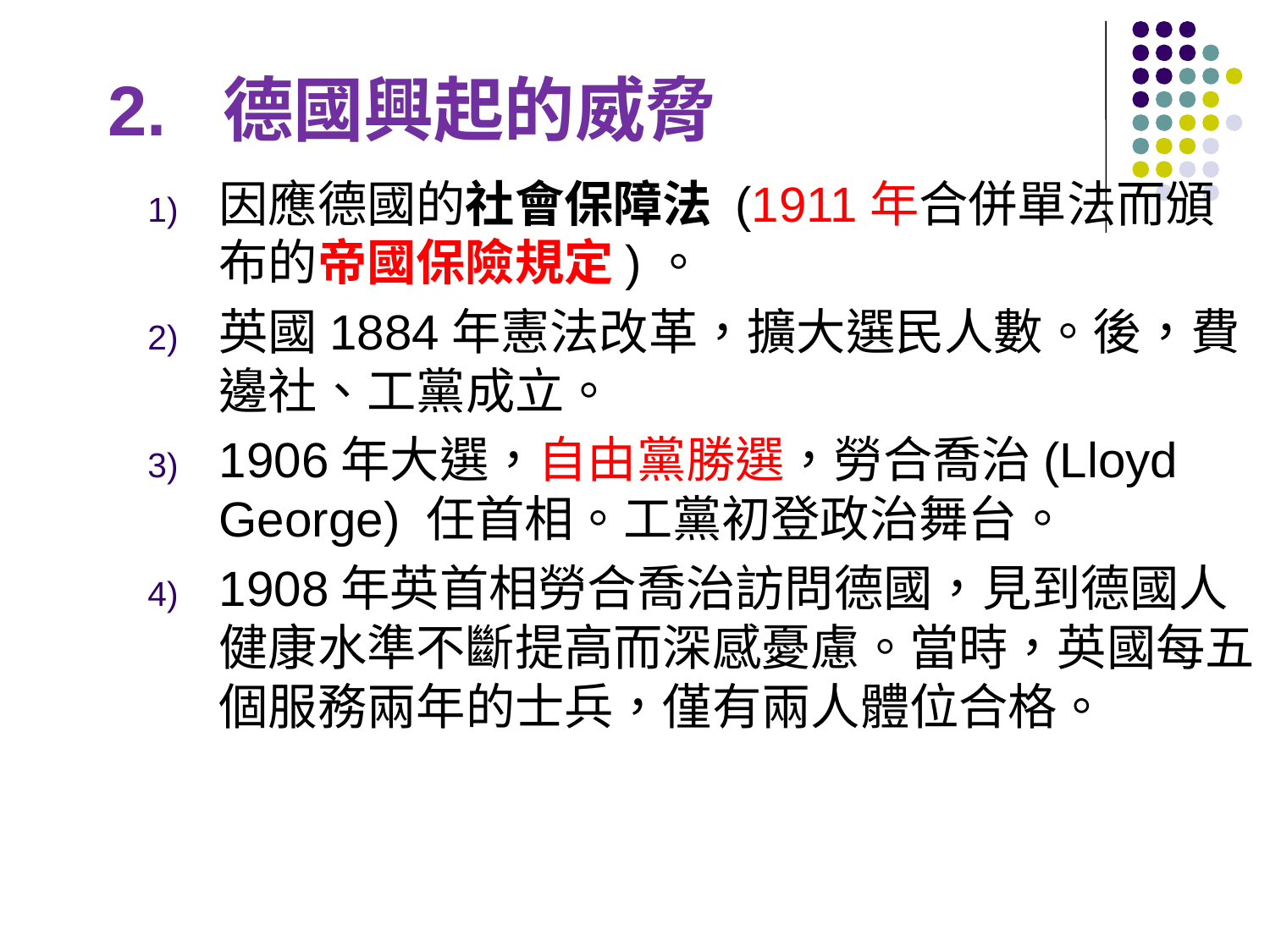

2.  德國興起的威脅
因應德國的社會保障法 (1911年合併單法而頒布的帝國保險規定)。
英國1884年憲法改革，擴大選民人數。後，費邊社、工黨成立。
1906年大選，自由黨勝選，勞合喬治(Lloyd George) 任首相。工黨初登政治舞台。
1908年英首相勞合喬治訪問德國，見到德國人健康水準不斷提高而深感憂慮。當時，英國每五個服務兩年的士兵，僅有兩人體位合格。